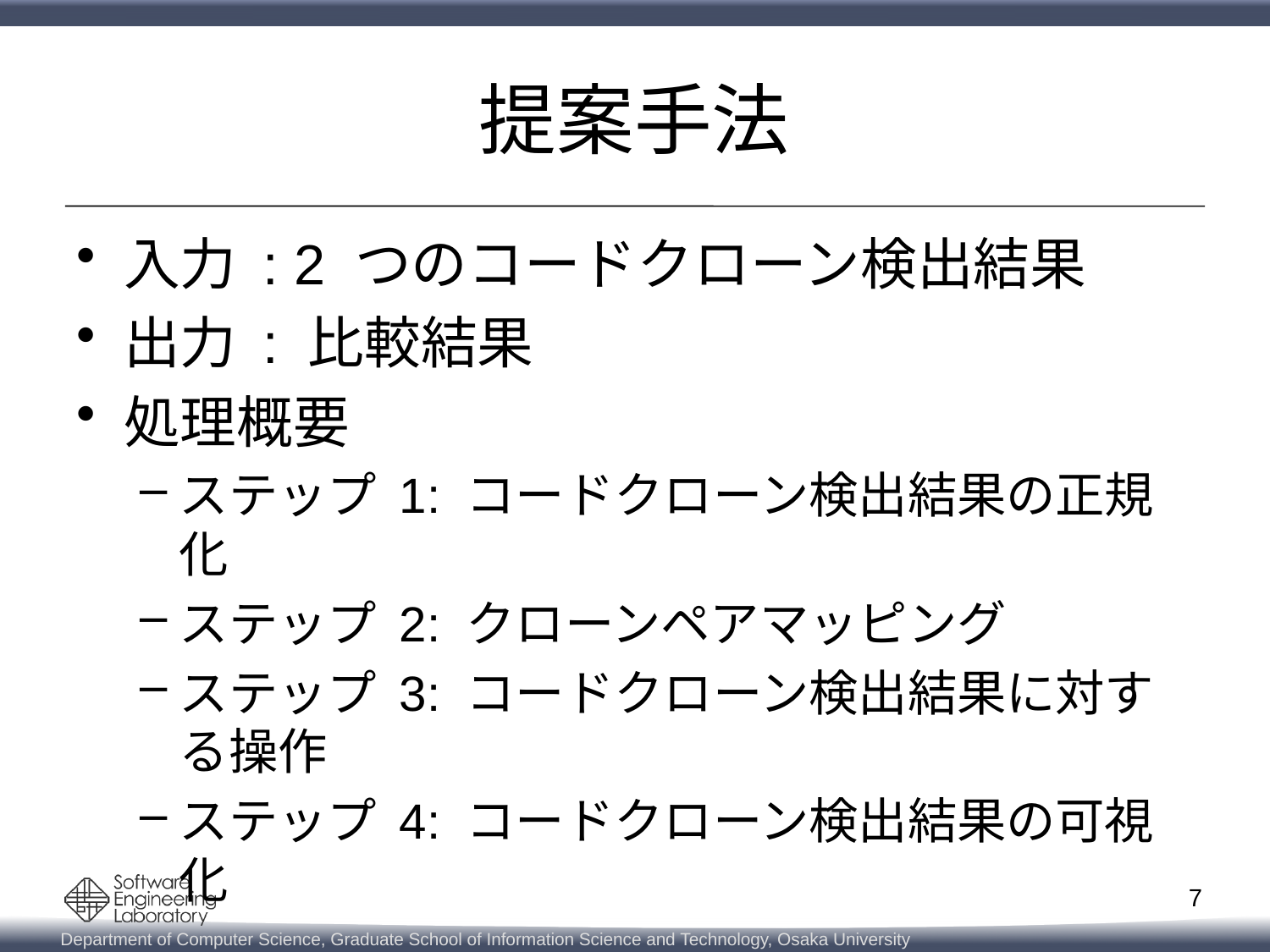

# 提案手法
入力 : 2 つのコードクローン検出結果
出力 : 比較結果
処理概要
ステップ 1: コードクローン検出結果の正規化
ステップ 2: クローンペアマッピング
ステップ 3: コードクローン検出結果に対する操作
ステップ 4: コードクローン検出結果の可視化

7